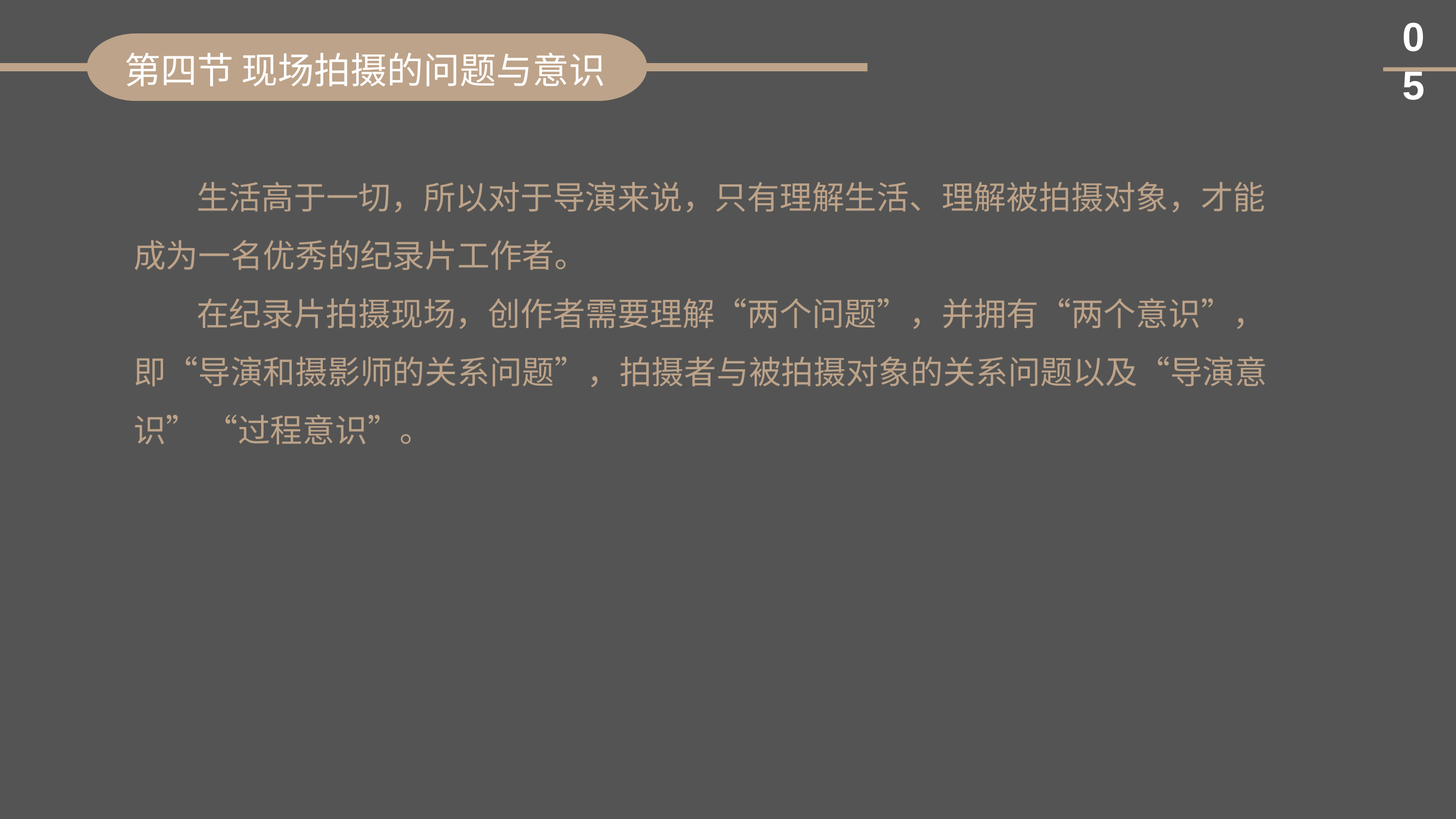

05

第四节 现场拍摄的问题与意识

生活高于一切，所以对于导演来说，只有理解生活、理解被拍摄对象，才能成为一名优秀的纪录片工作者。
在纪录片拍摄现场，创作者需要理解“两个问题”，并拥有“两个意识”，即“导演和摄影师的关系问题”，拍摄者与被拍摄对象的关系问题以及“导演意识” “过程意识”。